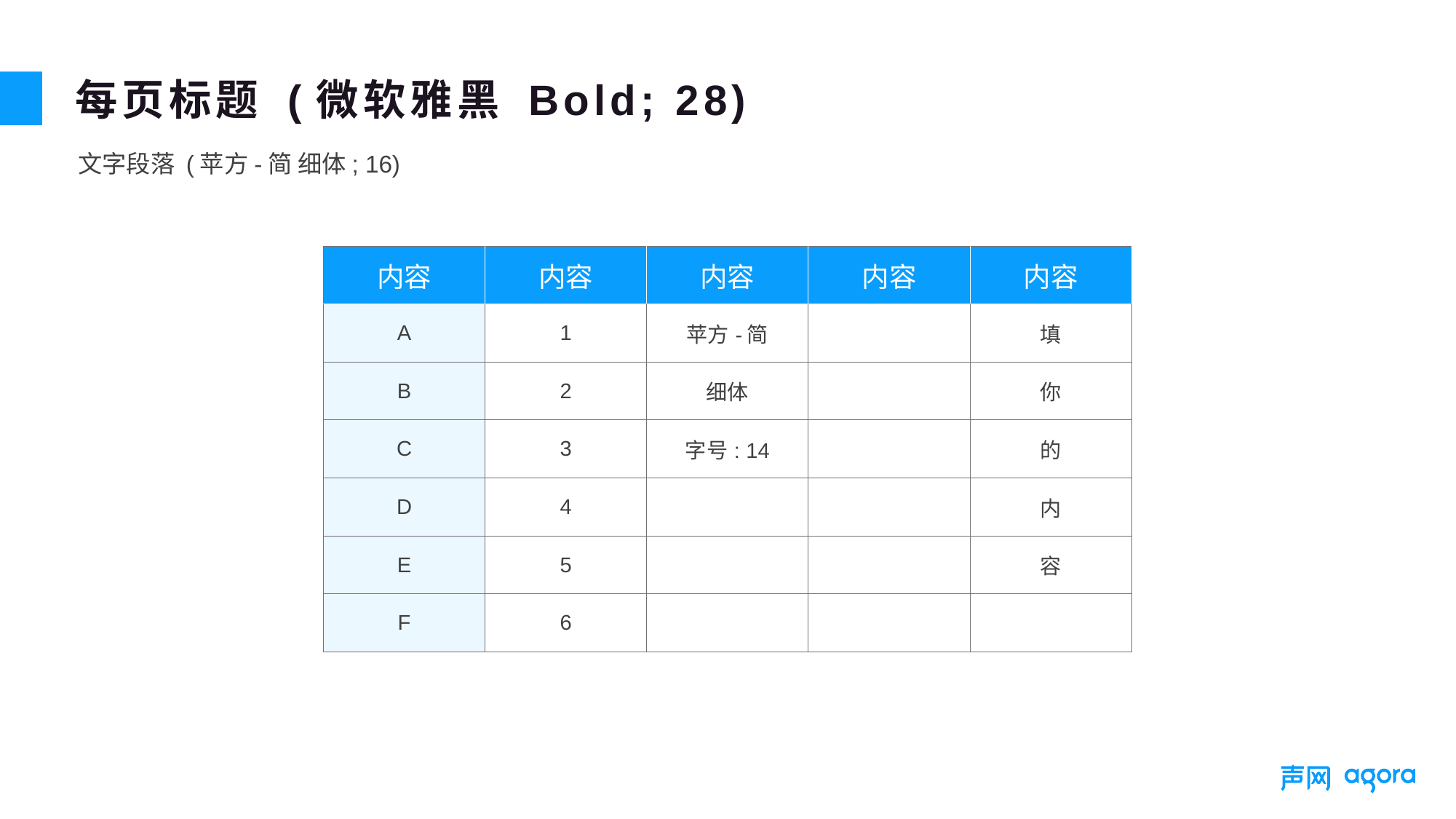

每页标题 (微软雅黑 Bold; 28)

文字段落 (苹方-简 细体; 16)
| 内容 | 内容 | 内容 | 内容 | 内容 |
| --- | --- | --- | --- | --- |
| A | 1 | 苹方-简 |  | 填 |
| B | 2 | 细体 |  | 你 |
| C | 3 | 字号: 14 |  | 的 |
| D | 4 |  |  | 内 |
| E | 5 |  |  | 容 |
| F | 6 |  |  |  |